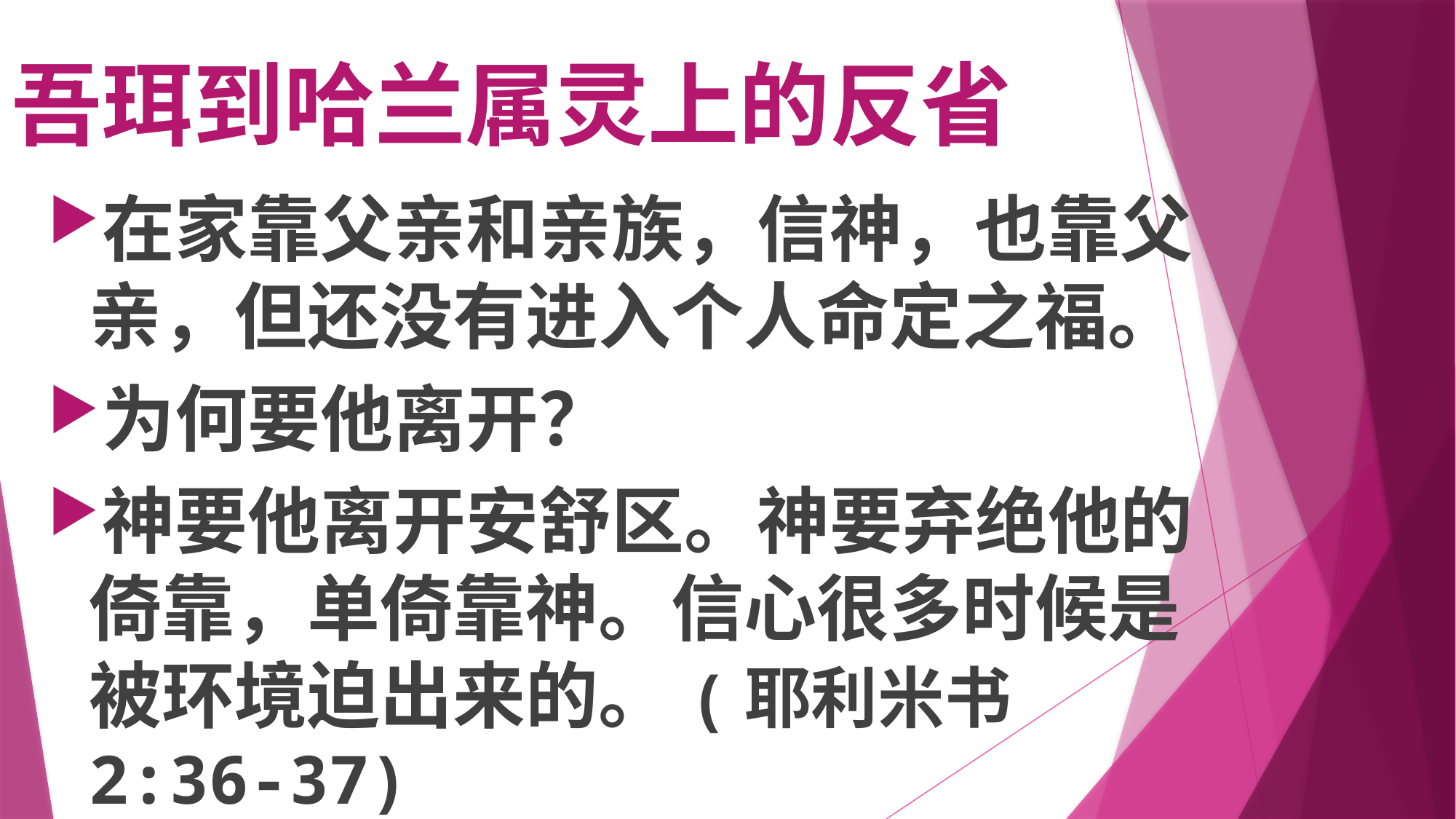

# 吾珥到哈兰属灵上的反省
在家靠父亲和亲族，信神，也靠父亲，但还没有进入个人命定之福。
为何要他离开？
神要他离开安舒区。神要弃绝他的倚靠，单倚靠神。信心很多时候是被环境迫出来的。(耶利米书2:36-37)